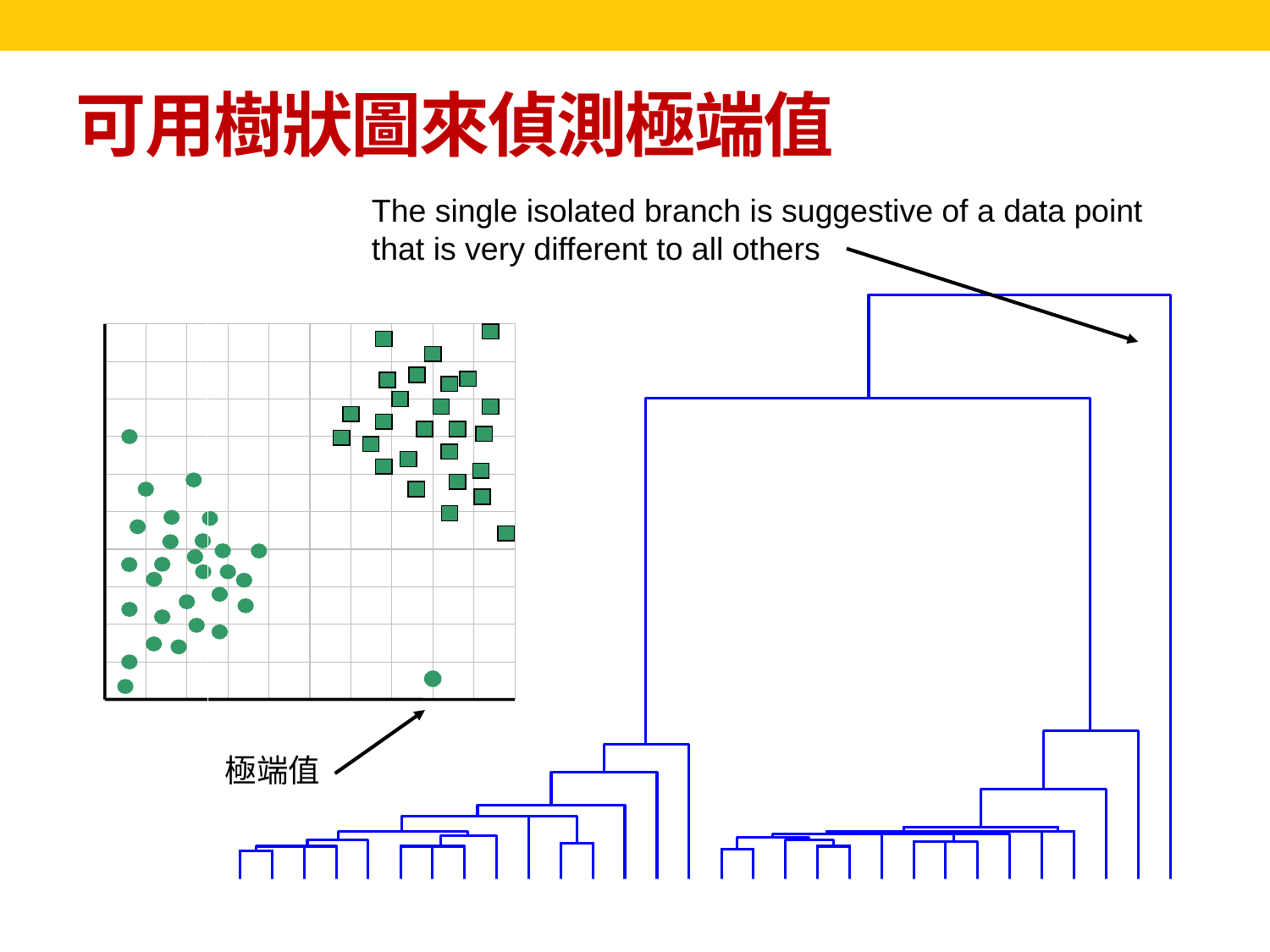

可用樹狀圖來偵測極端值

The single isolated branch is suggestive of a data point that is very different to all others

極端值